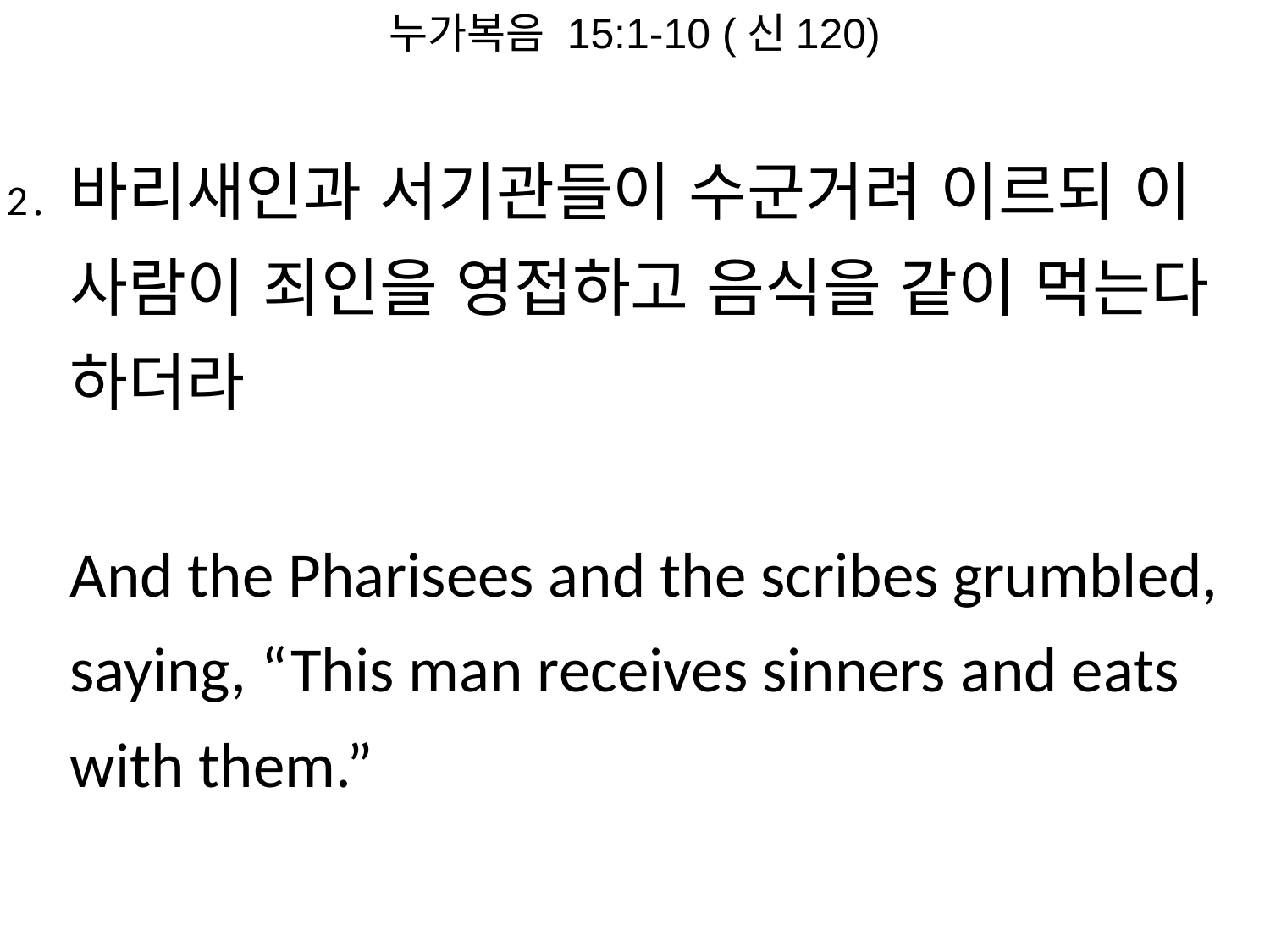

누가복음 15:1-10 (신120)
#
2․	바리새인과 서기관들이 수군거려 이르되 이 사람이 죄인을 영접하고 음식을 같이 먹는다 하더라
And the Pharisees and the scribes grumbled, saying, “This man receives sinners and eats with them.”